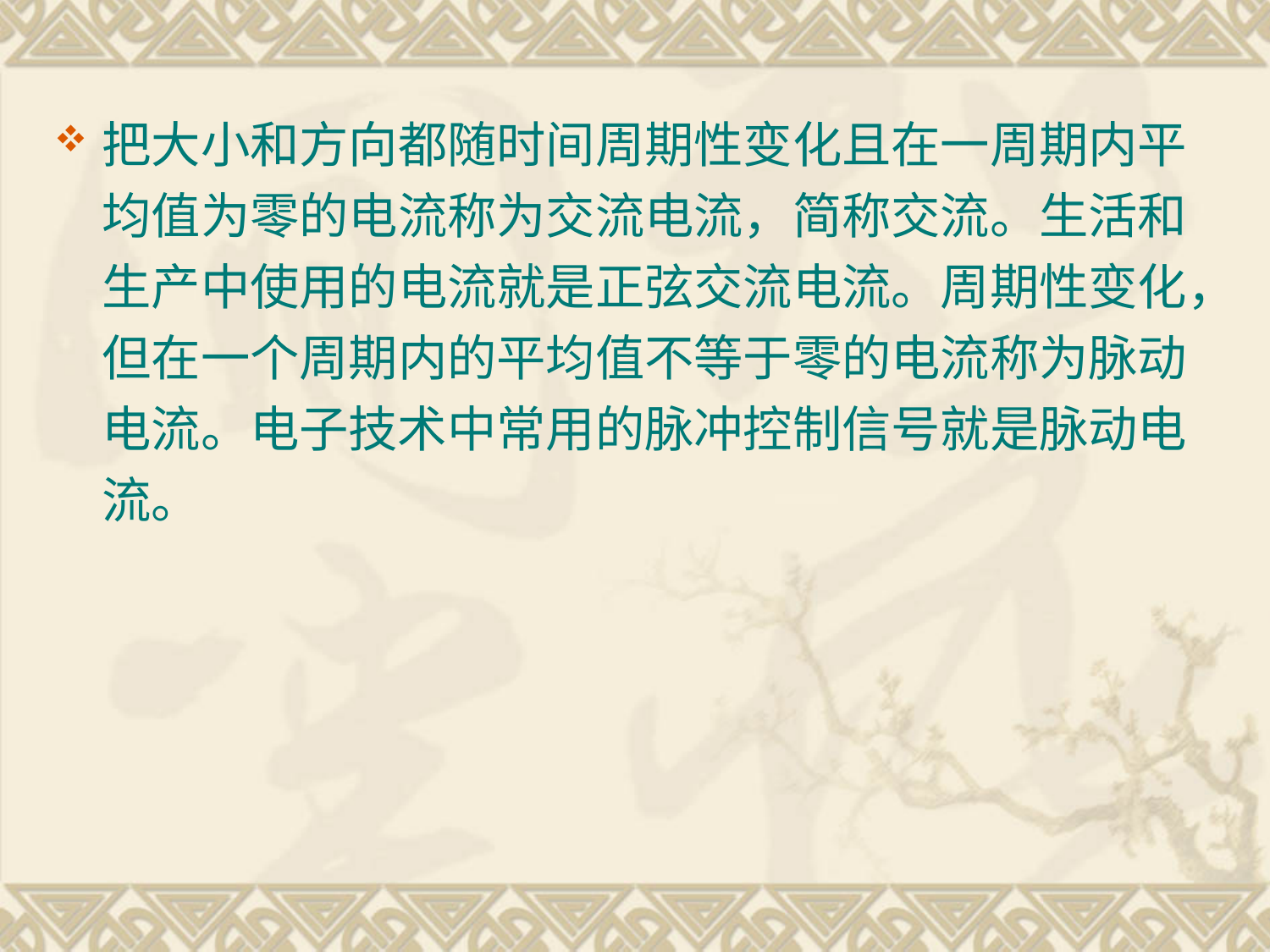

把大小和方向都随时间周期性变化且在一周期内平均值为零的电流称为交流电流，简称交流。生活和生产中使用的电流就是正弦交流电流。周期性变化，但在一个周期内的平均值不等于零的电流称为脉动电流。电子技术中常用的脉冲控制信号就是脉动电流。